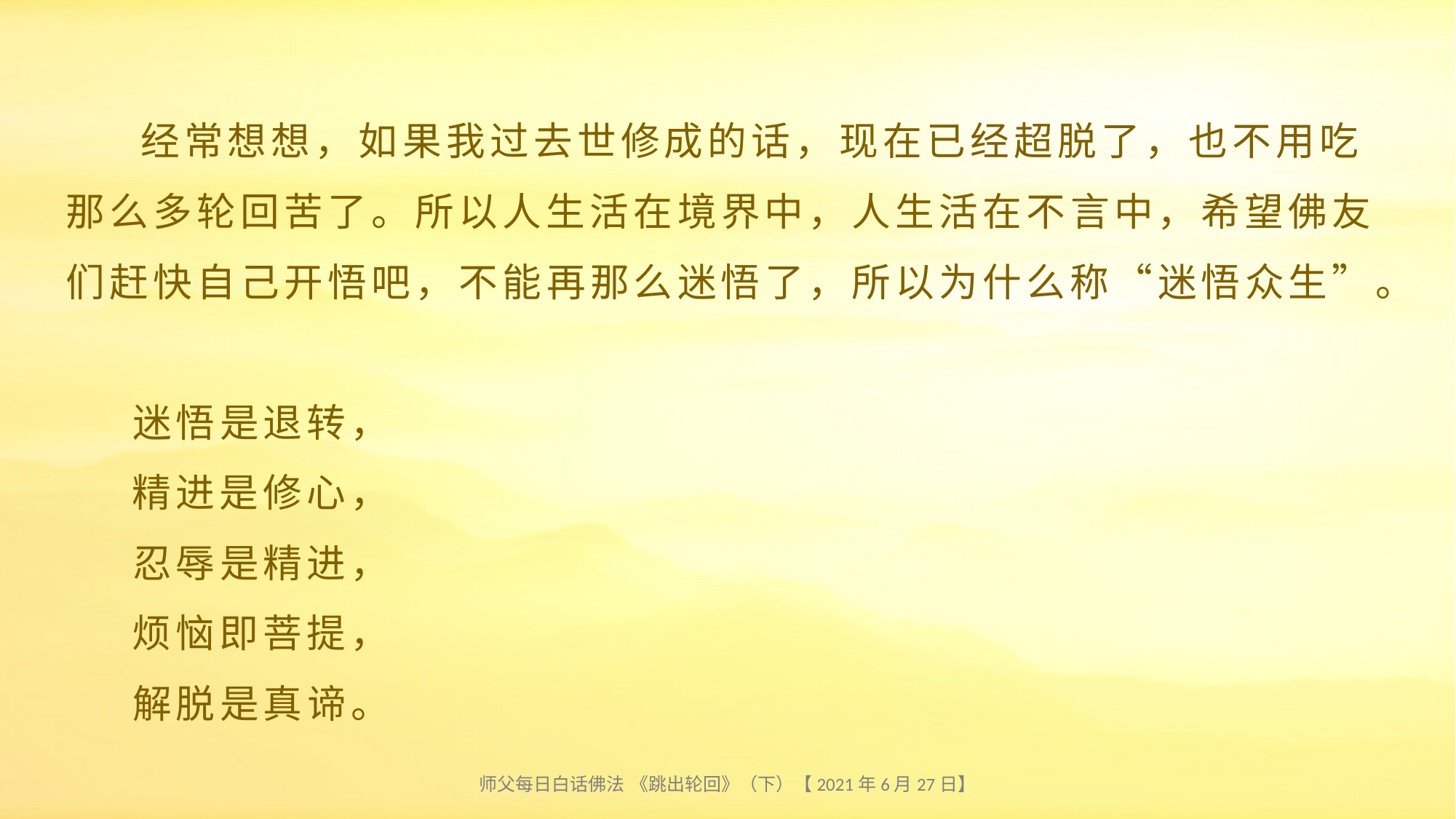

# 经常想想，如果我过去世修成的话，现在已经超脱了，也不用吃那么多轮回苦了。所以人生活在境界中，人生活在不言中，希望佛友们赶快自己开悟吧，不能再那么迷悟了，所以为什么称“迷悟众生”。 迷悟是退转， 精进是修心， 忍辱是精进， 烦恼即菩提， 解脱是真谛。
师父每日白话佛法 《跳出轮回》（下）【2021年6月27日】